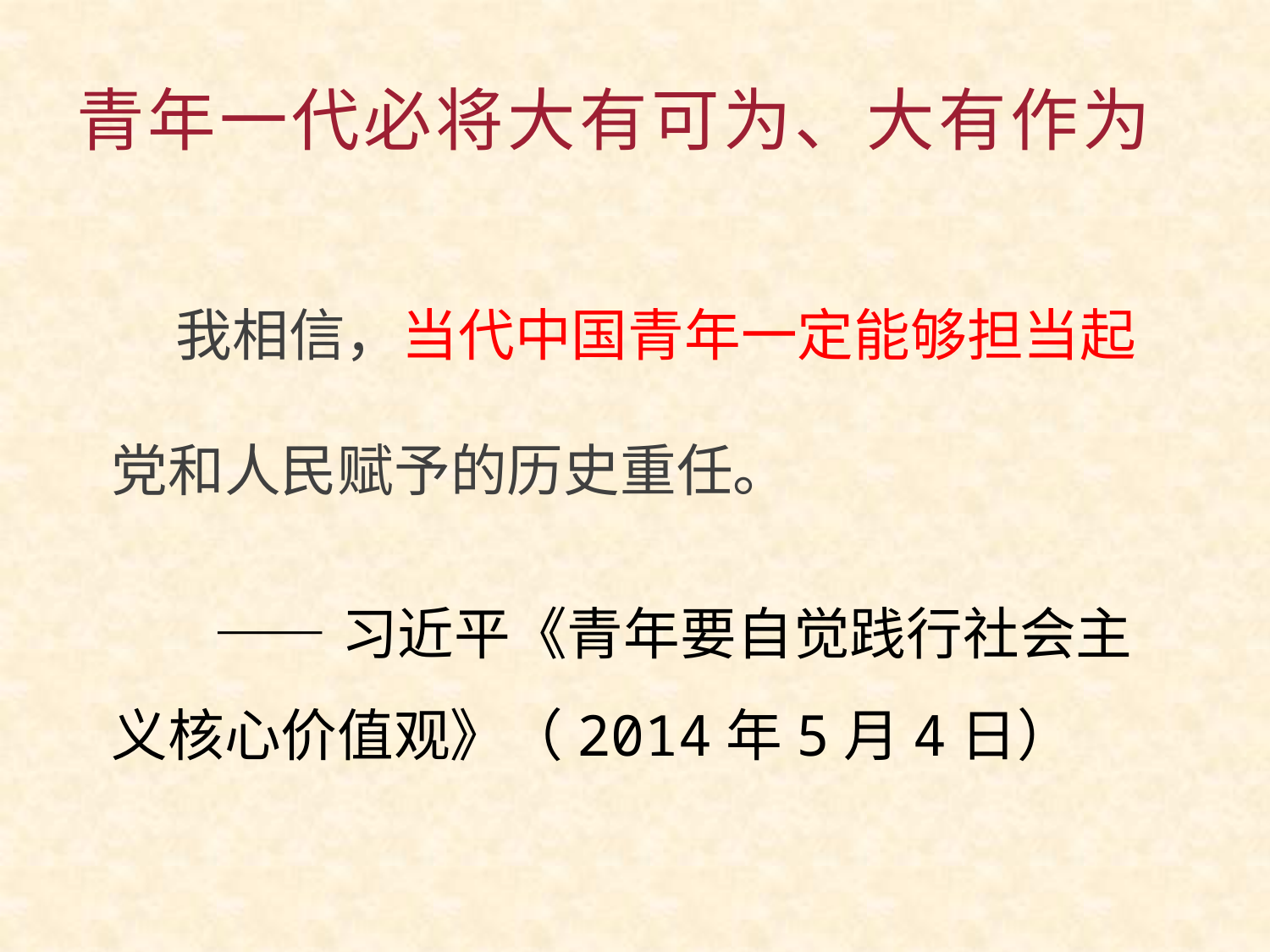

# 青年一代必将大有可为、大有作为
    我相信，当代中国青年一定能够担当起党和人民赋予的历史重任。

        ——习近平《青年要自觉践行社会主义核心价值观》（2014年5月4日）

112